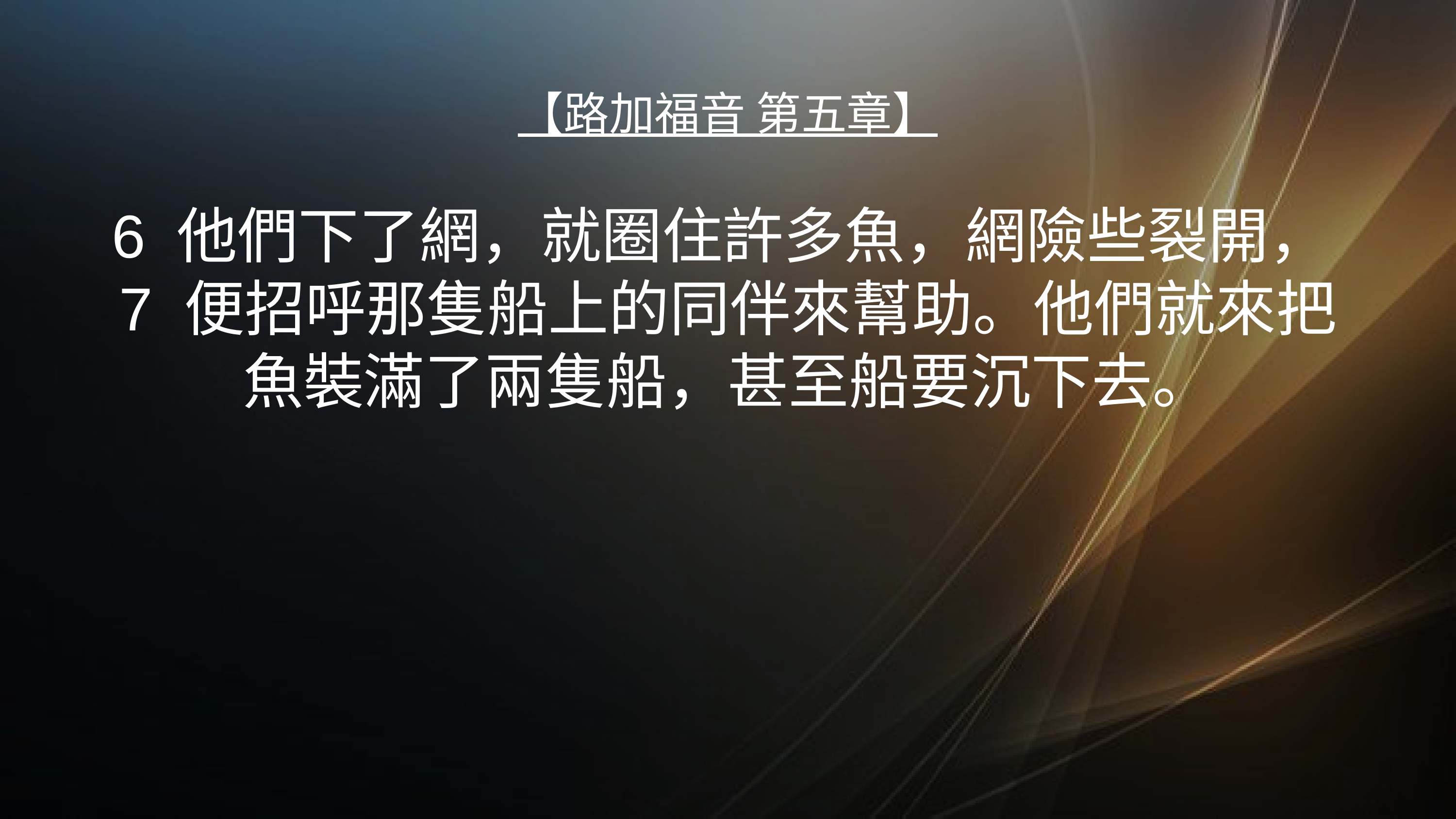

# 【路加福音 第五章】
6 他們下了網，就圈住許多魚，網險些裂開，7 便招呼那隻船上的同伴來幫助。他們就來把魚裝滿了兩隻船，甚至船要沉下去。